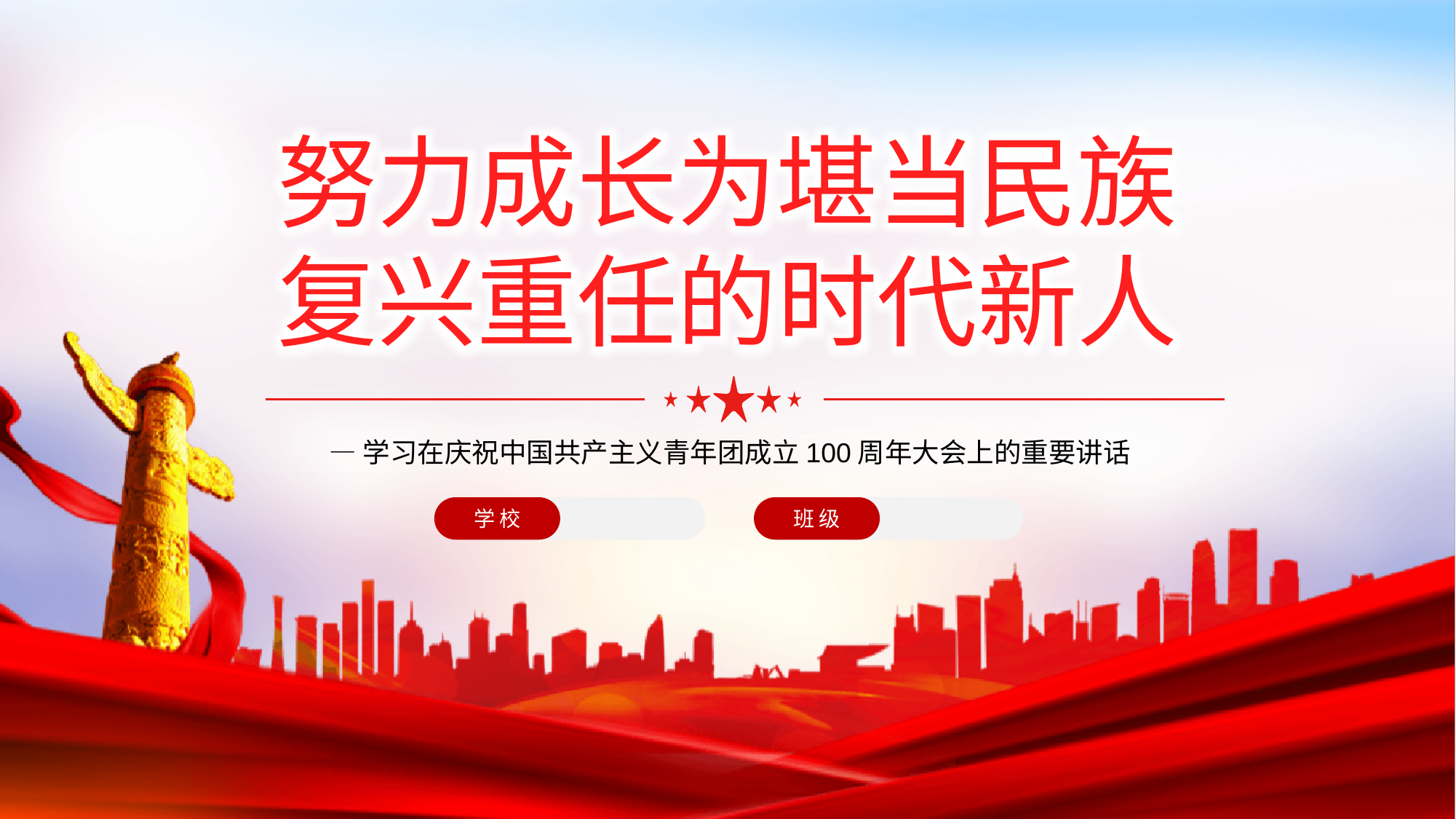

努力成长为堪当民族复兴重任的时代新人

—学习在庆祝中国共产主义青年团成立100周年大会上的重要讲话
学校

班级